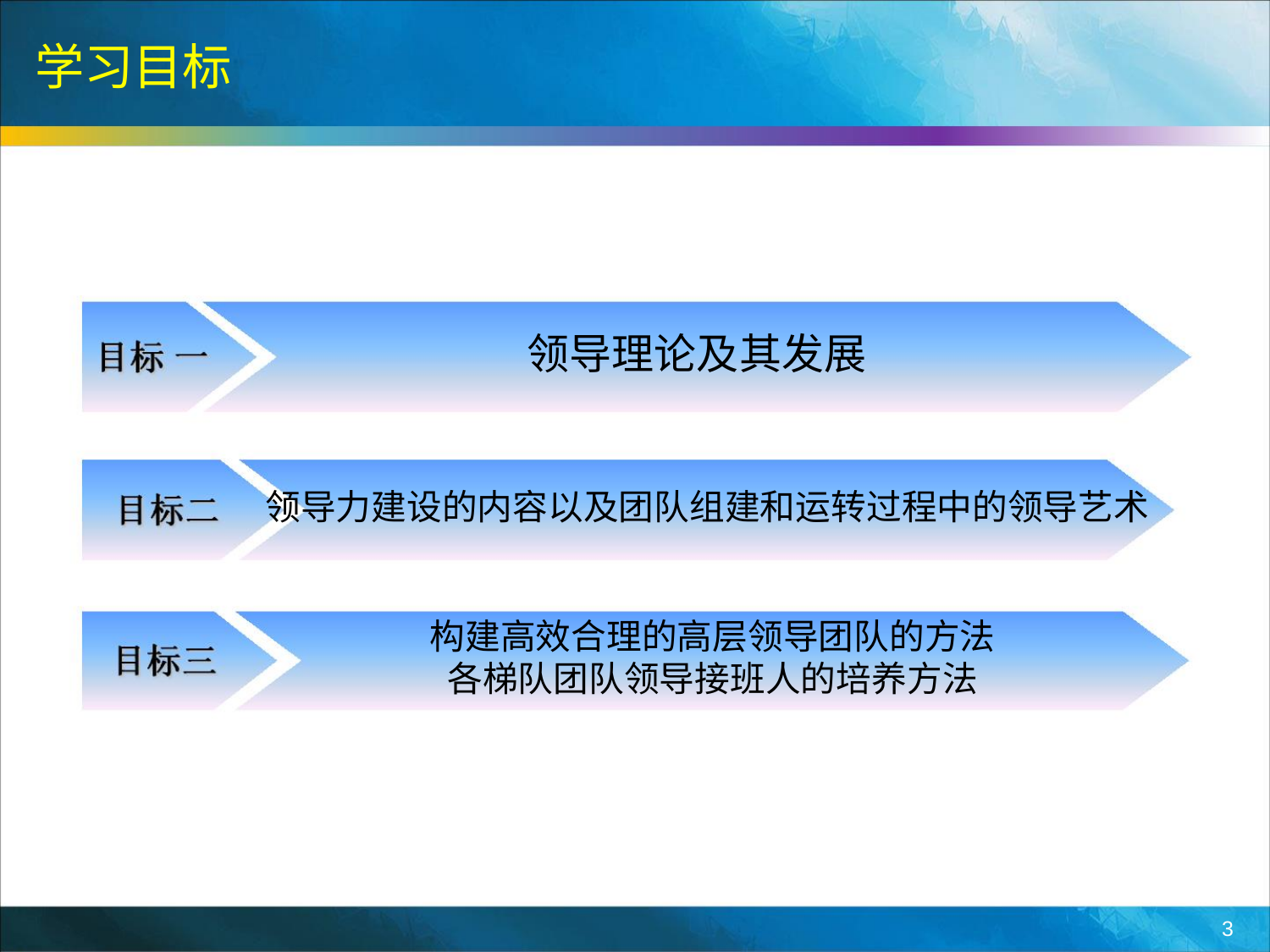

学习目标
领导理论及其发展
领导力建设的内容以及团队组建和运转过程中的领导艺术
构建高效合理的高层领导团队的方法
各梯队团队领导接班人的培养方法
3